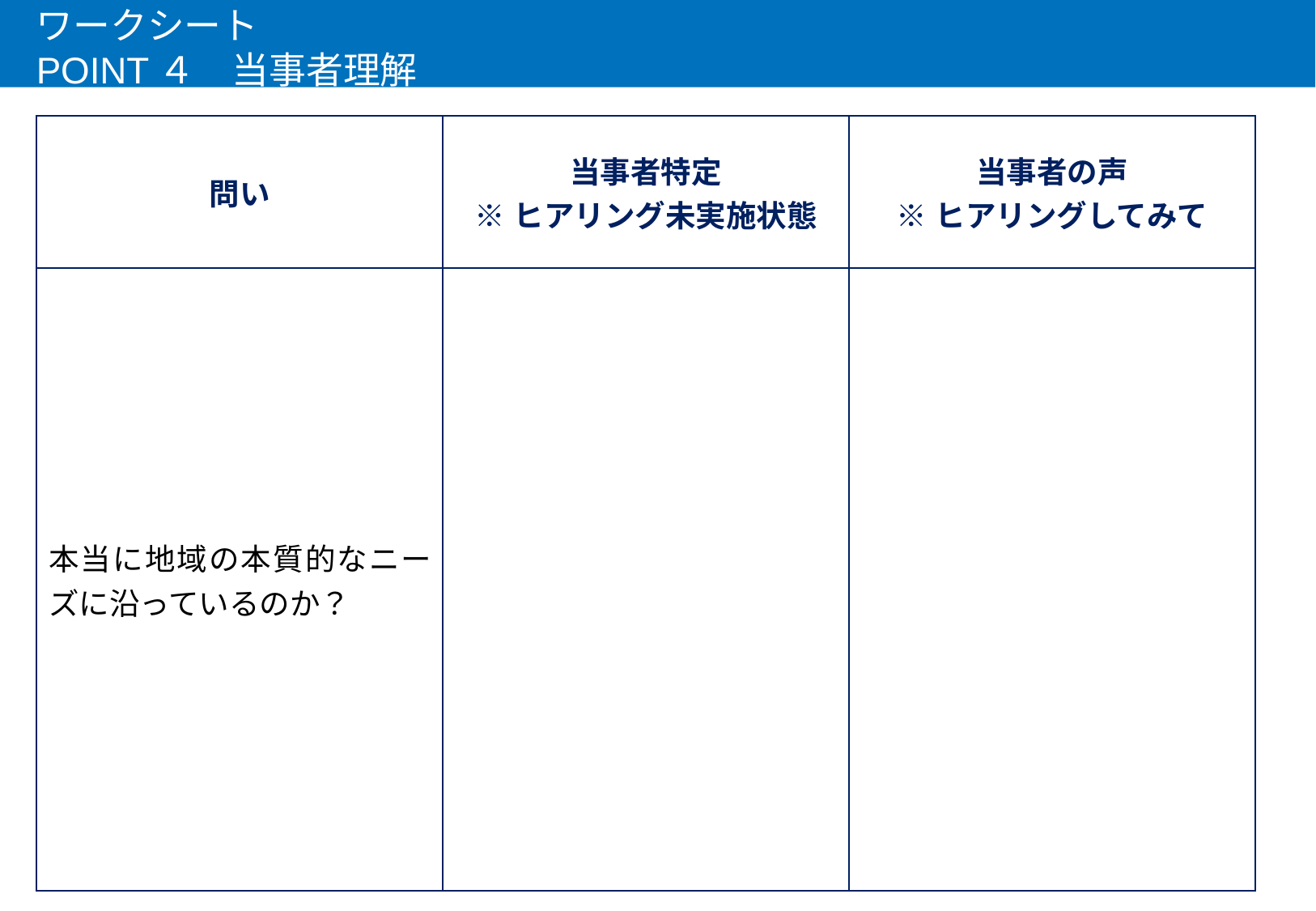

# ワークシート POINT４　当事者理解
| 問い | 当事者特定 ※ヒアリング未実施状態 | 当事者の声 ※ヒアリングしてみて |
| --- | --- | --- |
| 本当に地域の本質的なニーズに沿っているのか？ |  |  |